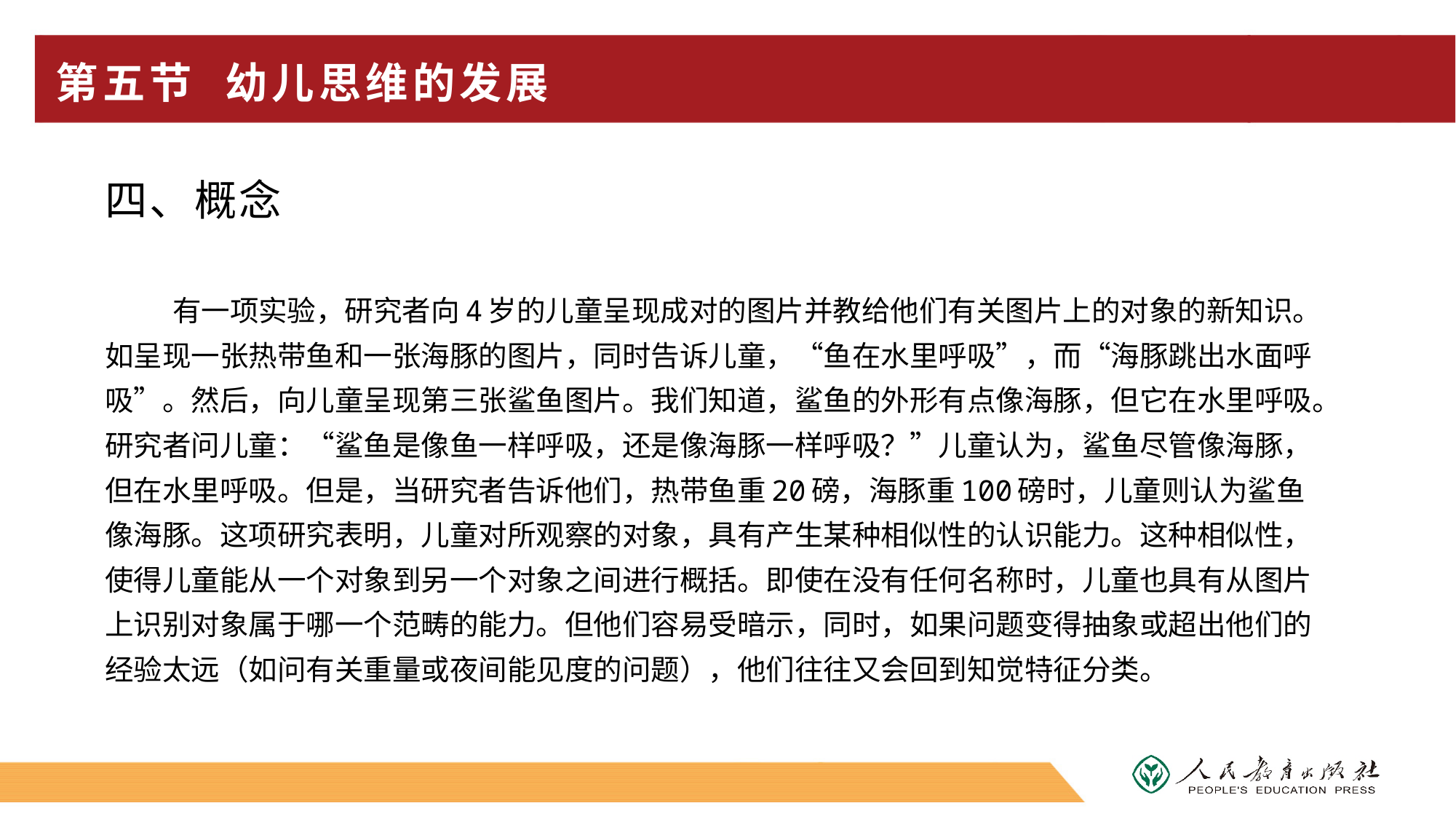

# 第五节  幼儿思维的发展
四、概念
有一项实验，研究者向4岁的儿童呈现成对的图片并教给他们有关图片上的对象的新知识。如呈现一张热带鱼和一张海豚的图片，同时告诉儿童，“鱼在水里呼吸”，而“海豚跳出水面呼吸”。然后，向儿童呈现第三张鲨鱼图片。我们知道，鲨鱼的外形有点像海豚，但它在水里呼吸。研究者问儿童：“鲨鱼是像鱼一样呼吸，还是像海豚一样呼吸？”儿童认为，鲨鱼尽管像海豚，但在水里呼吸。但是，当研究者告诉他们，热带鱼重20磅，海豚重100磅时，儿童则认为鲨鱼像海豚。这项研究表明，儿童对所观察的对象，具有产生某种相似性的认识能力。这种相似性，使得儿童能从一个对象到另一个对象之间进行概括。即使在没有任何名称时，儿童也具有从图片上识别对象属于哪一个范畴的能力。但他们容易受暗示，同时，如果问题变得抽象或超出他们的经验太远（如问有关重量或夜间能见度的问题），他们往往又会回到知觉特征分类。